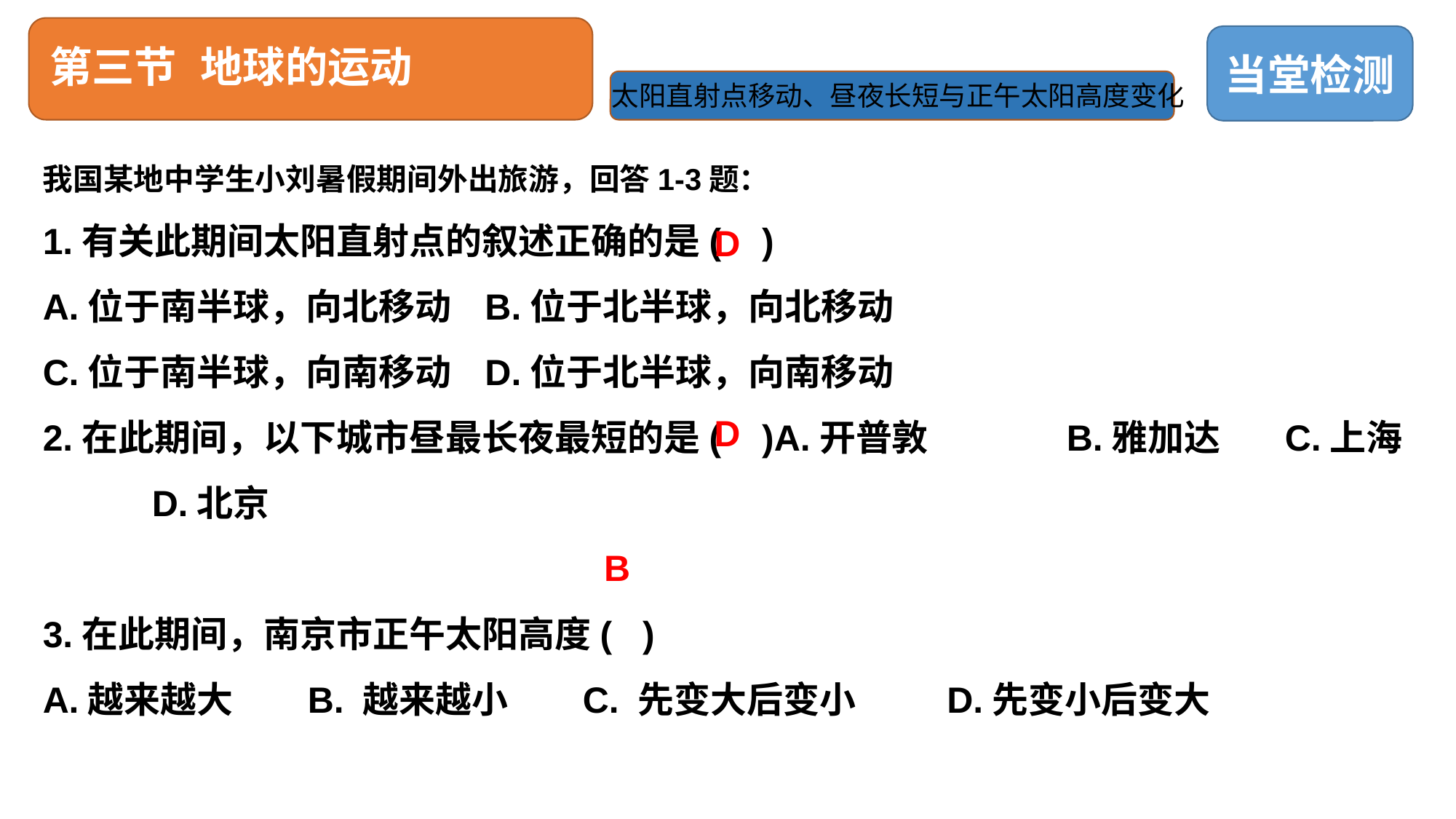

# 第三节  地球的运动
当堂检测
太阳直射点移动、昼夜长短与正午太阳高度变化
我国某地中学生小刘暑假期间外出旅游，回答1-3题：
1.有关此期间太阳直射点的叙述正确的是(    )
A.位于南半球，向北移动   B.位于北半球，向北移动
C.位于南半球，向南移动   D.位于北半球，向南移动
2.在此期间，以下城市昼最长夜最短的是(    )A.开普敦	    B.雅加达	    C.上海 	D.北京

3.在此期间，南京市正午太阳高度(   )
A.越来越大        B. 越来越小        C. 先变大后变小          D.先变小后变大
D
D
B